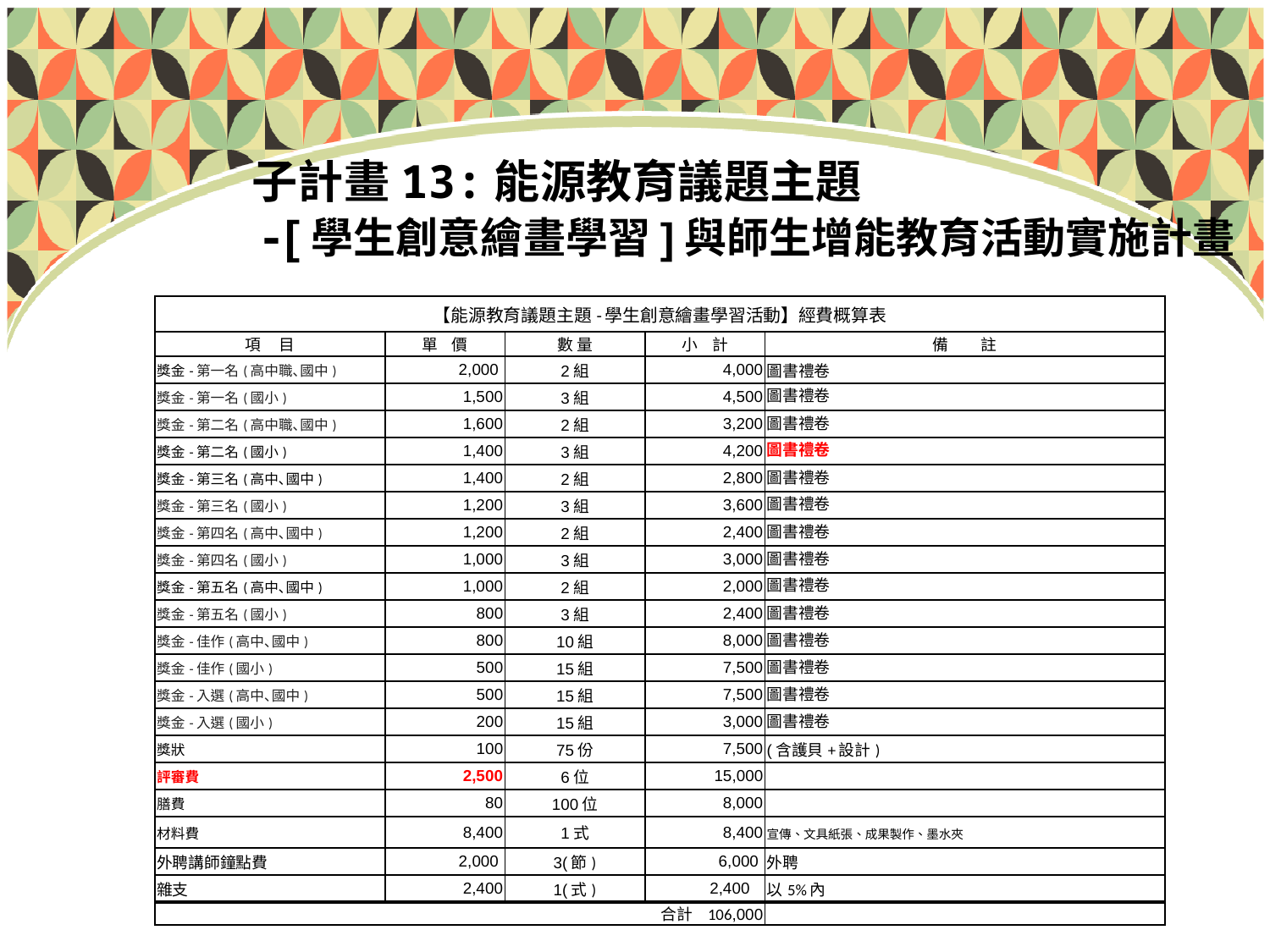

子計畫13:能源教育議題主題
    -[學生創意繪畫學習]與師生增能教育活動實施計畫

| 【能源教育議題主題-學生創意繪畫學習活動】經費概算表 |  |  |  |  |
| --- | --- | --- | --- | --- |
| 項 目 | 單 價 | 數 量 | 小 計 | 備 註 |
| 獎金-第一名(高中職､國中) | 2,000 | 2組 | 4,000 | 圖書禮卷 |
| 獎金-第一名(國小) | 1,500 | 3組 | 4,500 | 圖書禮卷 |
| 獎金-第二名(高中職､國中) | 1,600 | 2組 | 3,200 | 圖書禮卷 |
| 獎金-第二名(國小) | 1,400 | 3組 | 4,200 | 圖書禮卷 |
| 獎金-第三名(高中､國中) | 1,400 | 2組 | 2,800 | 圖書禮卷 |
| 獎金-第三名(國小) | 1,200 | 3組 | 3,600 | 圖書禮卷 |
| 獎金-第四名(高中､國中) | 1,200 | 2組 | 2,400 | 圖書禮卷 |
| 獎金-第四名(國小) | 1,000 | 3組 | 3,000 | 圖書禮卷 |
| 獎金-第五名(高中､國中) | 1,000 | 2組 | 2,000 | 圖書禮卷 |
| 獎金-第五名(國小) | 800 | 3組 | 2,400 | 圖書禮卷 |
| 獎金-佳作(高中､國中) | 800 | 10組 | 8,000 | 圖書禮卷 |
| 獎金-佳作(國小) | 500 | 15組 | 7,500 | 圖書禮卷 |
| 獎金-入選(高中､國中) | 500 | 15組 | 7,500 | 圖書禮卷 |
| 獎金-入選(國小) | 200 | 15組 | 3,000 | 圖書禮卷 |
| 獎狀 | 100 | 75份 | 7,500 | (含護貝+設計) |
| 評審費 | 2,500 | 6位 | 15,000 |  |
| 膳費 | 80 | 100位 | 8,000 |  |
| 材料費 | 8,400 | 1式 | 8,400 | 宣傳、文具紙張、成果製作、墨水夾 |
| 外聘講師鐘點費 | 2,000 | 3(節) | 6,000 | 外聘 |
| 雜支 | 2,400 | 1(式) | 2,400 | 以5%內 |
| 合計 106,000 |  |  |  |  |